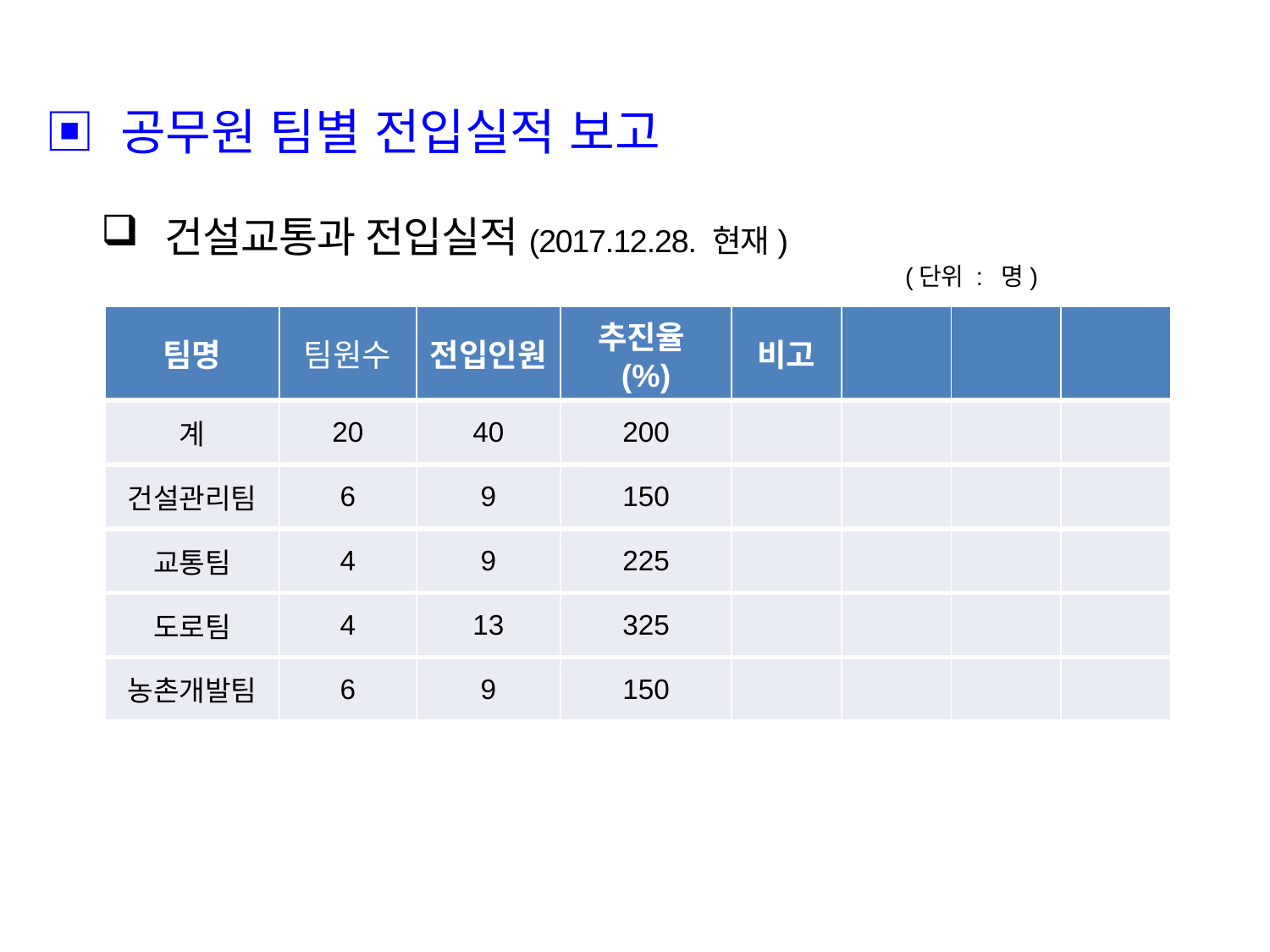

▣ 공무원 팀별 전입실적 보고
건설교통과 전입실적(2017.12.28. 현재)
                                                                                                                                    (단위 :  명)

| 팀명 | 팀원수 | 전입인원 | 추진율(%) | 비고 |  |  |  |
| --- | --- | --- | --- | --- | --- | --- | --- |
| 계 | 20 | 40 | 200 |  |  |  |  |
| 건설관리팀 | 6 | 9 | 150 |  |  |  |  |
| 교통팀 | 4 | 9 | 225 |  |  |  |  |
| 도로팀 | 4 | 13 | 325 |  |  |  |  |
| 농촌개발팀 | 6 | 9 | 150 |  |  |  |  |